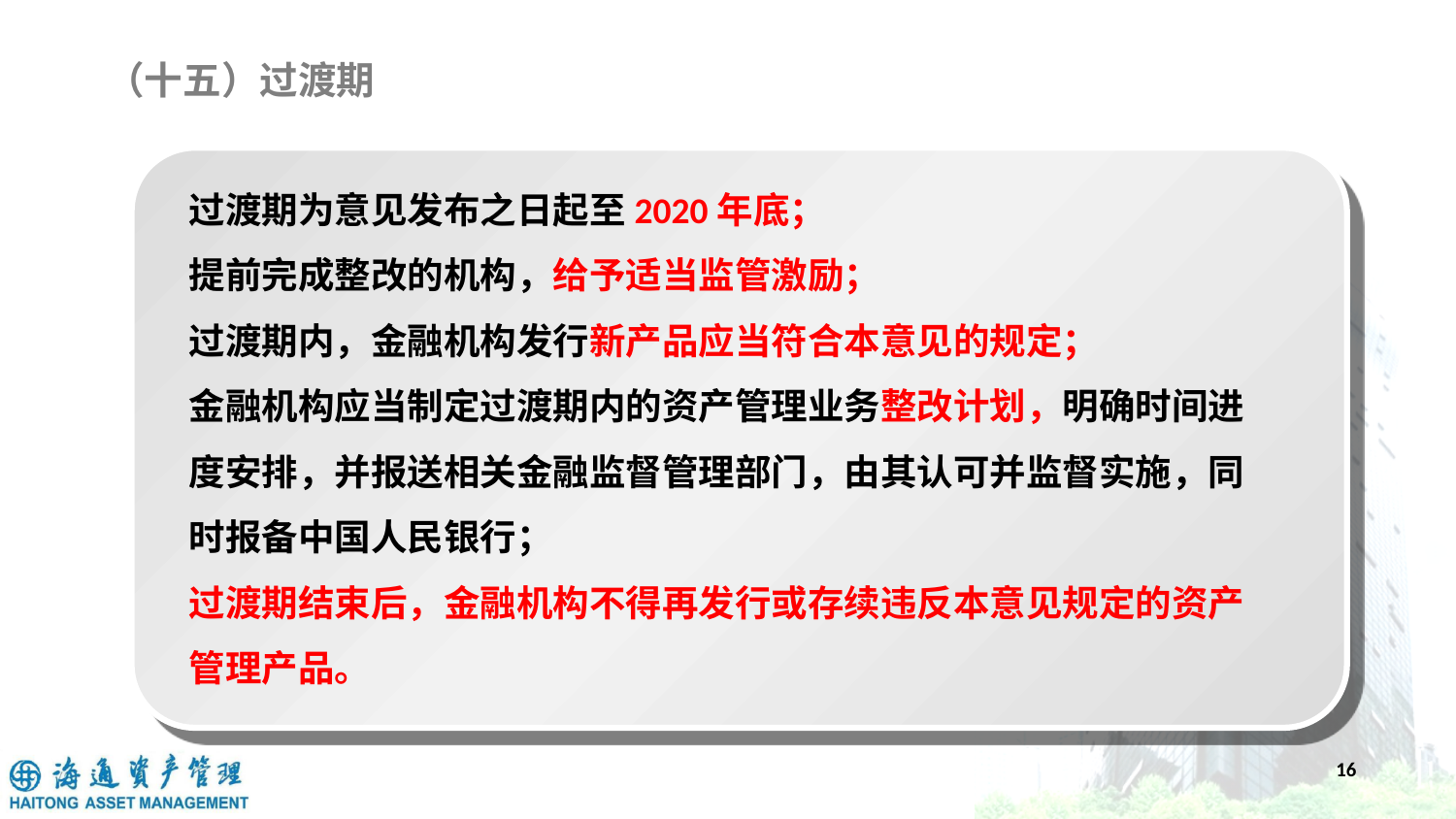

（十五）过渡期

过渡期为意见发布之日起至2020年底；
提前完成整改的机构，给予适当监管激励；
过渡期内，金融机构发行新产品应当符合本意见的规定；
金融机构应当制定过渡期内的资产管理业务整改计划，明确时间进度安排，并报送相关金融监督管理部门，由其认可并监督实施，同时报备中国人民银行；
过渡期结束后，金融机构不得再发行或存续违反本意见规定的资产管理产品。
16